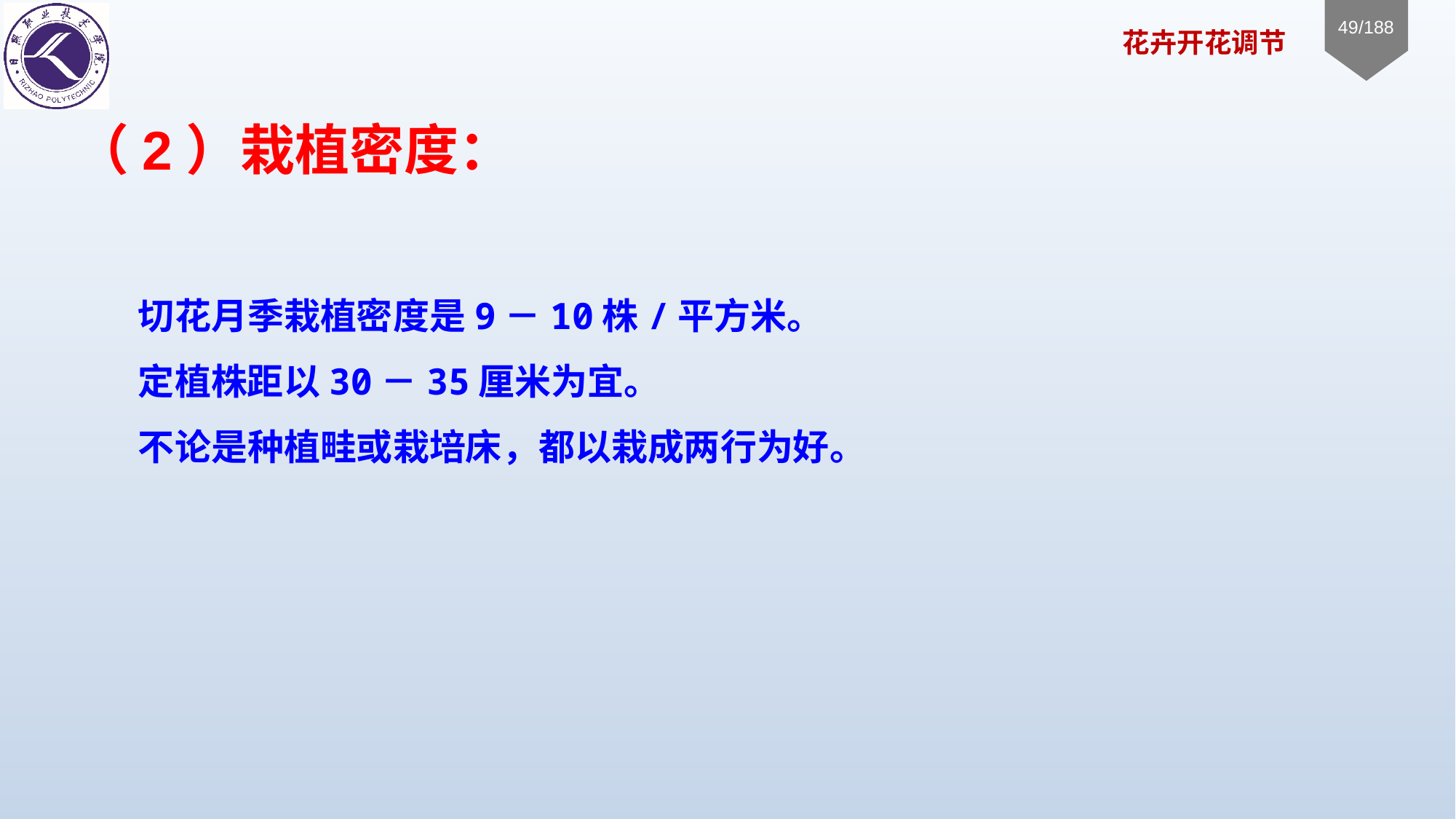

# （2）栽植密度：
切花月季栽植密度是9－10株/平方米。
定植株距以30－35厘米为宜。
不论是种植畦或栽培床，都以栽成两行为好。